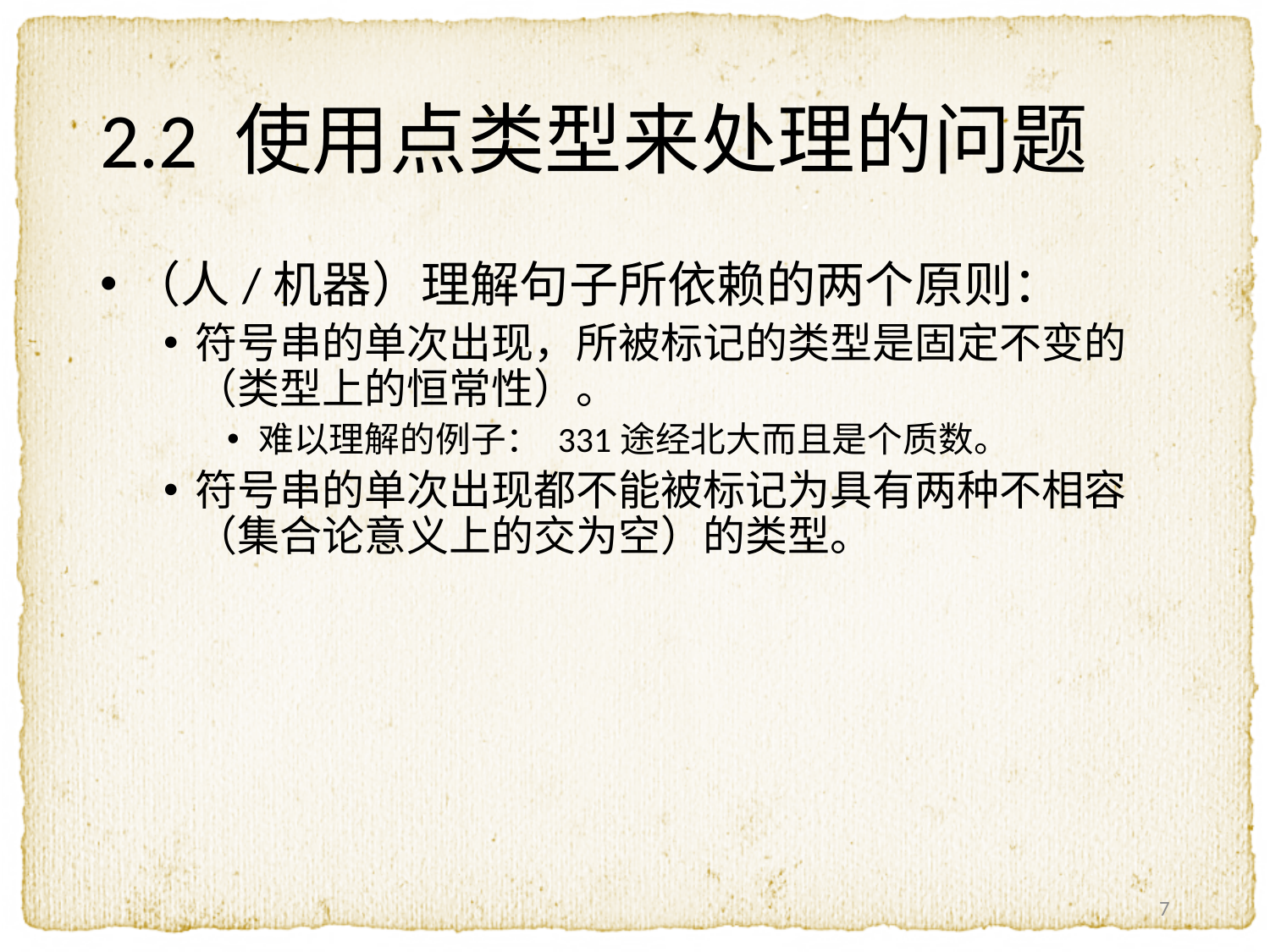

# 2.2 使用点类型来处理的问题
（人/机器）理解句子所依赖的两个原则：
符号串的单次出现，所被标记的类型是固定不变的（类型上的恒常性）。
难以理解的例子： 331途经北大而且是个质数。
符号串的单次出现都不能被标记为具有两种不相容（集合论意义上的交为空）的类型。
7